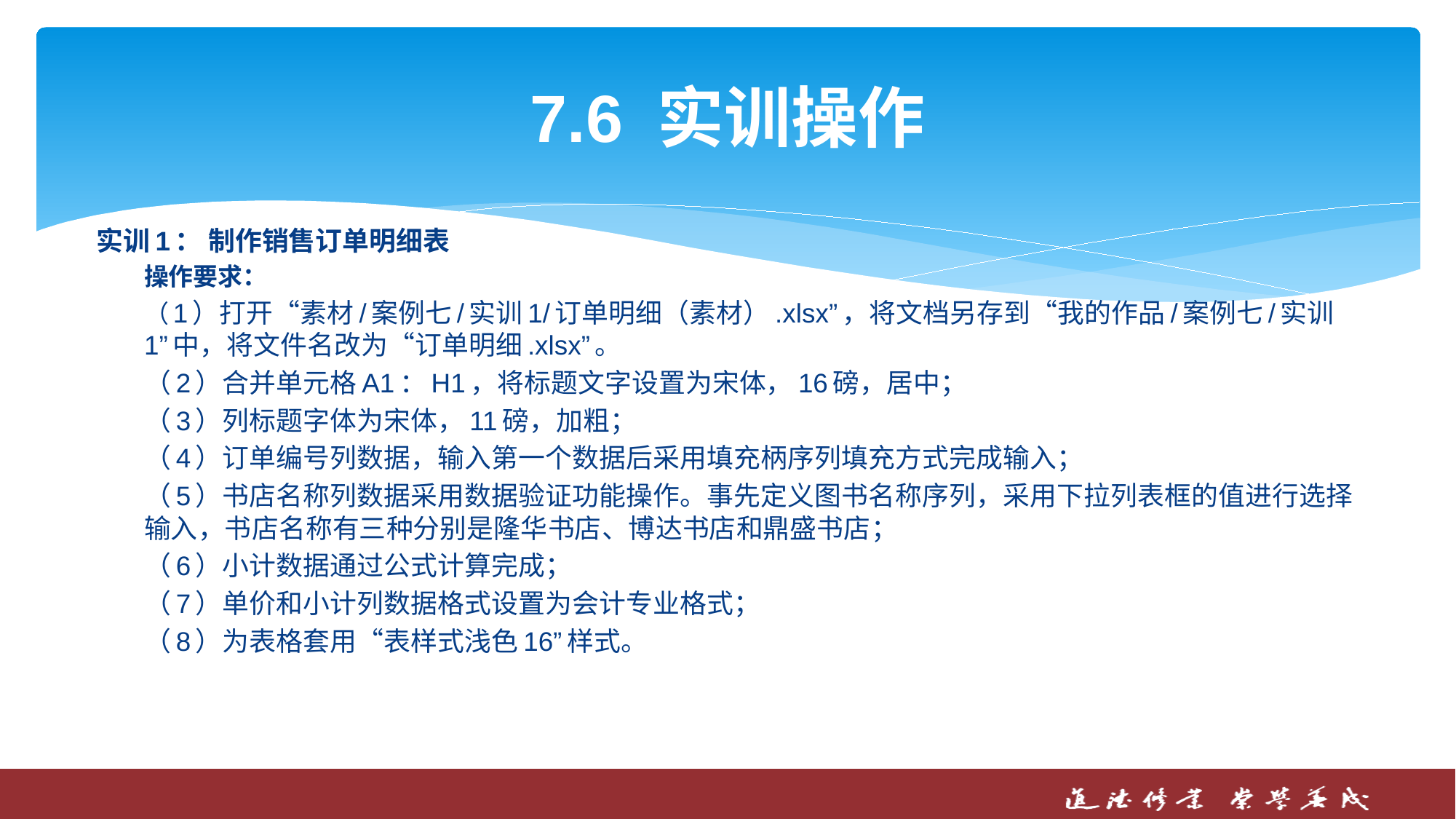

# 7.6 实训操作
实训1： 制作销售订单明细表
操作要求：
（1）打开“素材/案例七/实训1/订单明细（素材）.xlsx”，将文档另存到“我的作品/案例七/实训1”中，将文件名改为“订单明细.xlsx”。
（2）合并单元格A1：H1，将标题文字设置为宋体，16磅，居中；
（3）列标题字体为宋体，11磅，加粗；
（4）订单编号列数据，输入第一个数据后采用填充柄序列填充方式完成输入；
（5）书店名称列数据采用数据验证功能操作。事先定义图书名称序列，采用下拉列表框的值进行选择输入，书店名称有三种分别是隆华书店、博达书店和鼎盛书店；
（6）小计数据通过公式计算完成；
（7）单价和小计列数据格式设置为会计专业格式；
（8）为表格套用“表样式浅色16”样式。